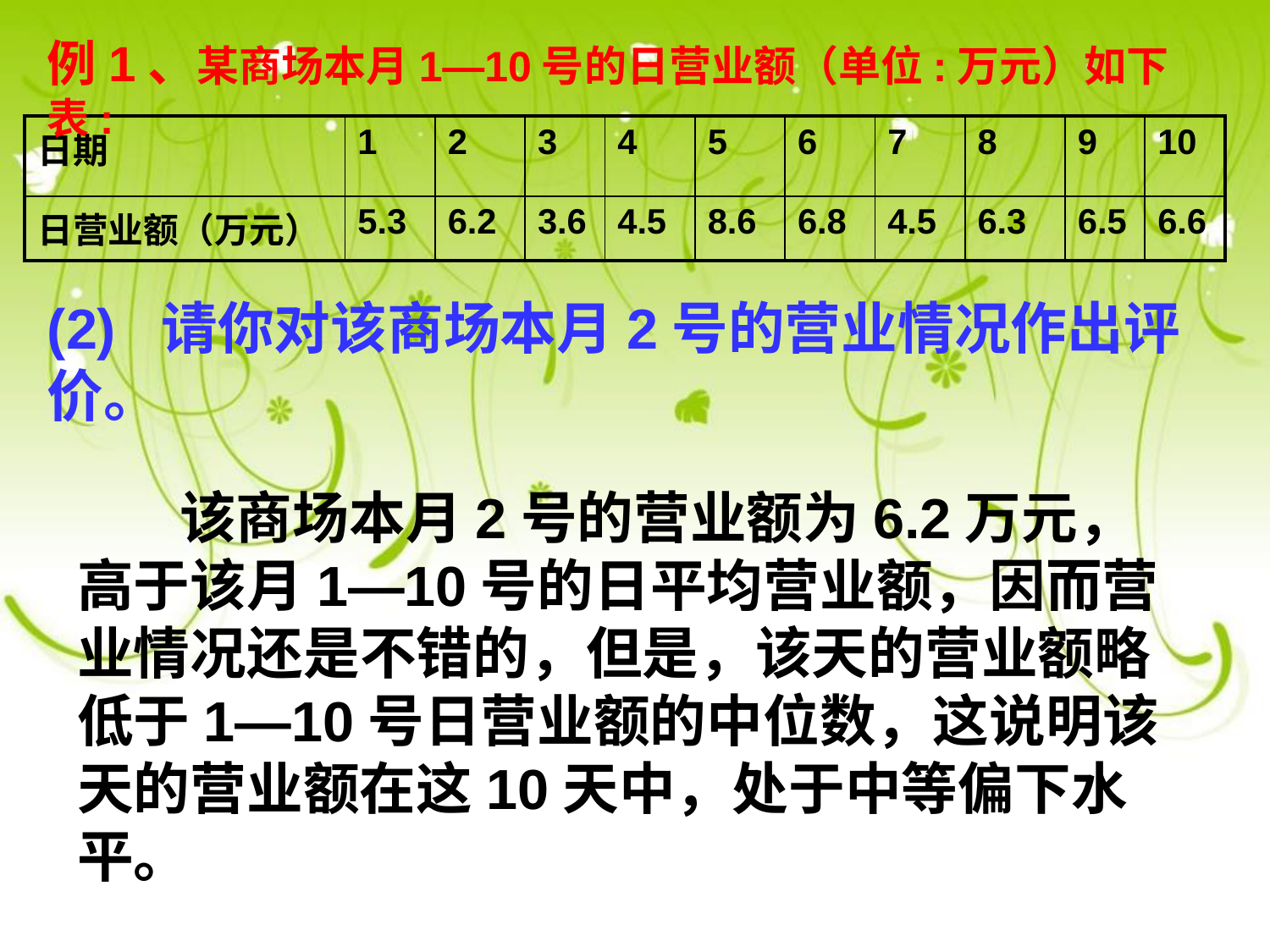

例1、某商场本月1—10号的日营业额（单位:万元）如下表:
| 日期 | 1 | 2 | 3 | 4 | 5 | 6 | 7 | 8 | 9 | 10 |
| --- | --- | --- | --- | --- | --- | --- | --- | --- | --- | --- |
| 日营业额（万元） | 5.3 | 6.2 | 3.6 | 4.5 | 8.6 | 6.8 | 4.5 | 6.3 | 6.5 | 6.6 |
(2)  请你对该商场本月2号的营业情况作出评价。
       该商场本月2号的营业额为6.2万元，高于该月1—10号的日平均营业额，因而营业情况还是不错的，但是，该天的营业额略低于1—10号日营业额的中位数，这说明该天的营业额在这10天中，处于中等偏下水平。